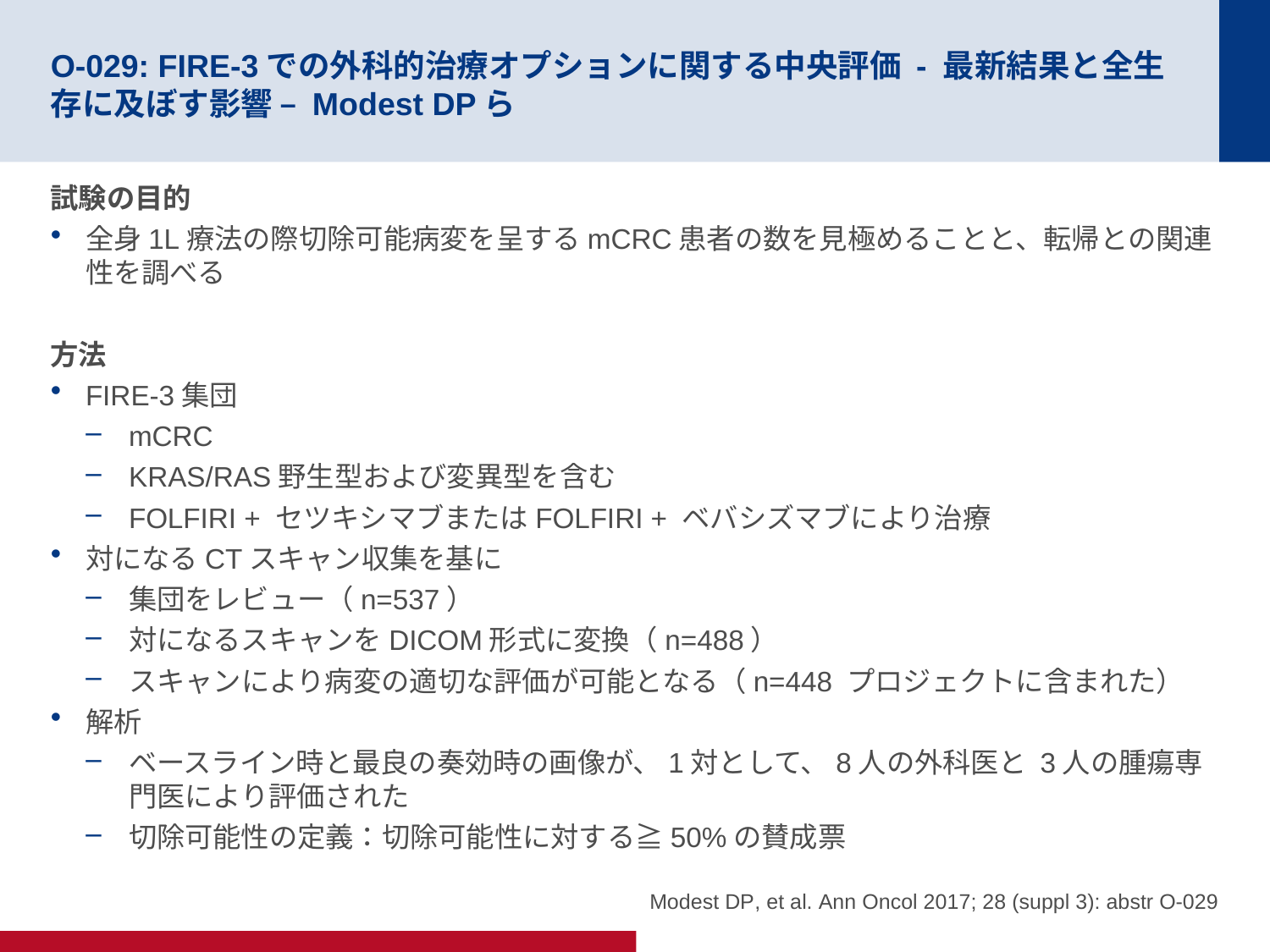

# O-029: FIRE-3での外科的治療オプションに関する中央評価 - 最新結果と全生存に及ぼす影響 – Modest DPら
試験の目的
全身1L療法の際切除可能病変を呈するmCRC患者の数を見極めることと、転帰との関連性を調べる

方法
FIRE-3集団
mCRC
KRAS/RAS野生型および変異型を含む
FOLFIRI + セツキシマブまたはFOLFIRI + ベバシズマブにより治療
対になるCTスキャン収集を基に
集団をレビュー（n=537）
対になるスキャンをDICOM形式に変換（n=488）
スキャンにより病変の適切な評価が可能となる（n=448 プロジェクトに含まれた）
解析
ベースライン時と最良の奏効時の画像が、1対として、8人の外科医と 3人の腫瘍専門医により評価された
切除可能性の定義：切除可能性に対する≧50%の賛成票
Modest DP, et al. Ann Oncol 2017; 28 (suppl 3): abstr O-029